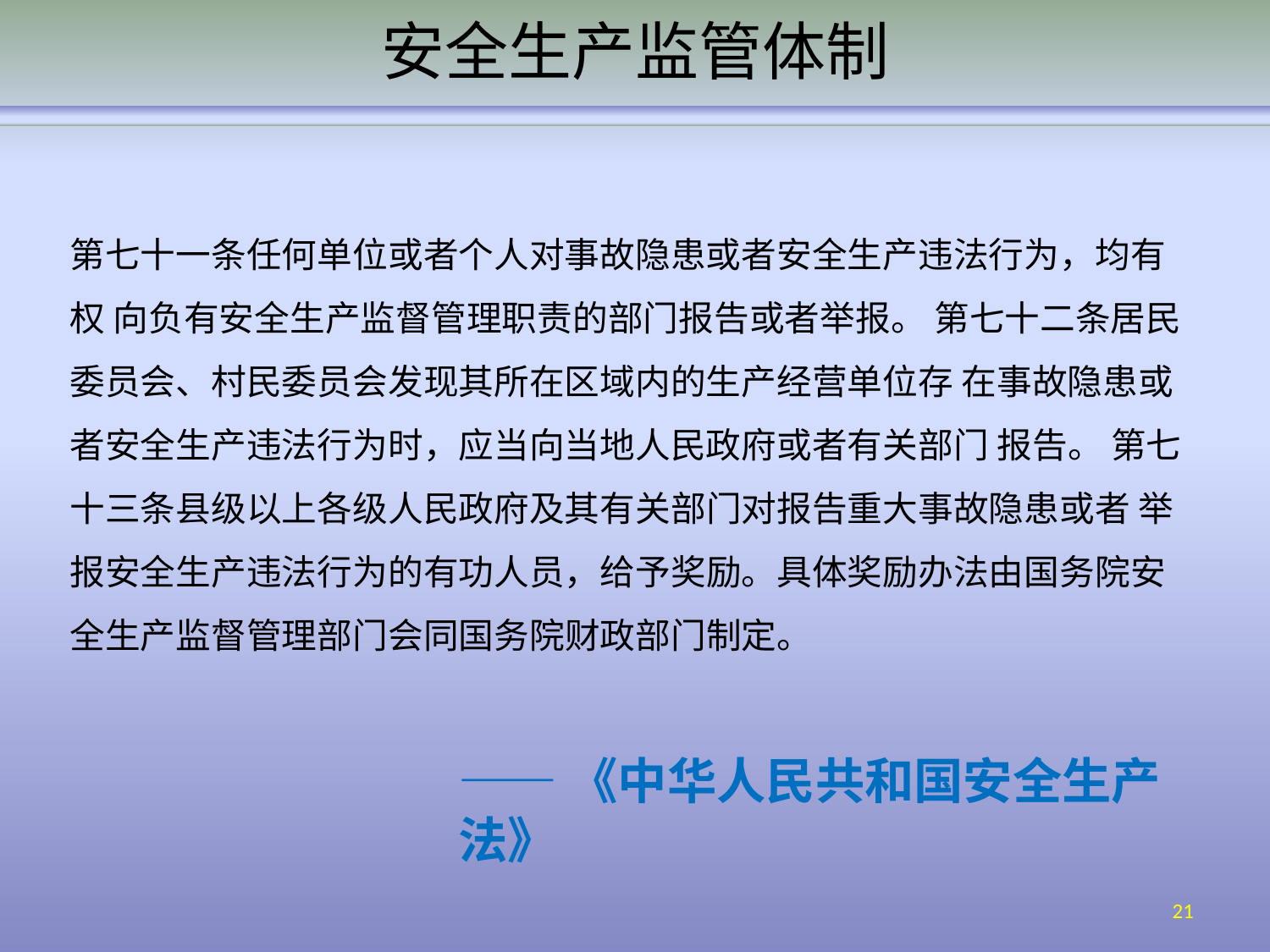

# 安全生产监管体制
第七十一条任何单位或者个人对事故隐患或者安全生产违法行为，均有权 向负有安全生产监督管理职责的部门报告或者举报。 第七十二条居民委员会、村民委员会发现其所在区域内的生产经营单位存 在事故隐患或者安全生产违法行为时，应当向当地人民政府或者有关部门 报告。 第七十三条县级以上各级人民政府及其有关部门对报告重大事故隐患或者 举报安全生产违法行为的有功人员，给予奖励。具体奖励办法由国务院安 全生产监督管理部门会同国务院财政部门制定。

——《中华人民共和国安全生产法》
21